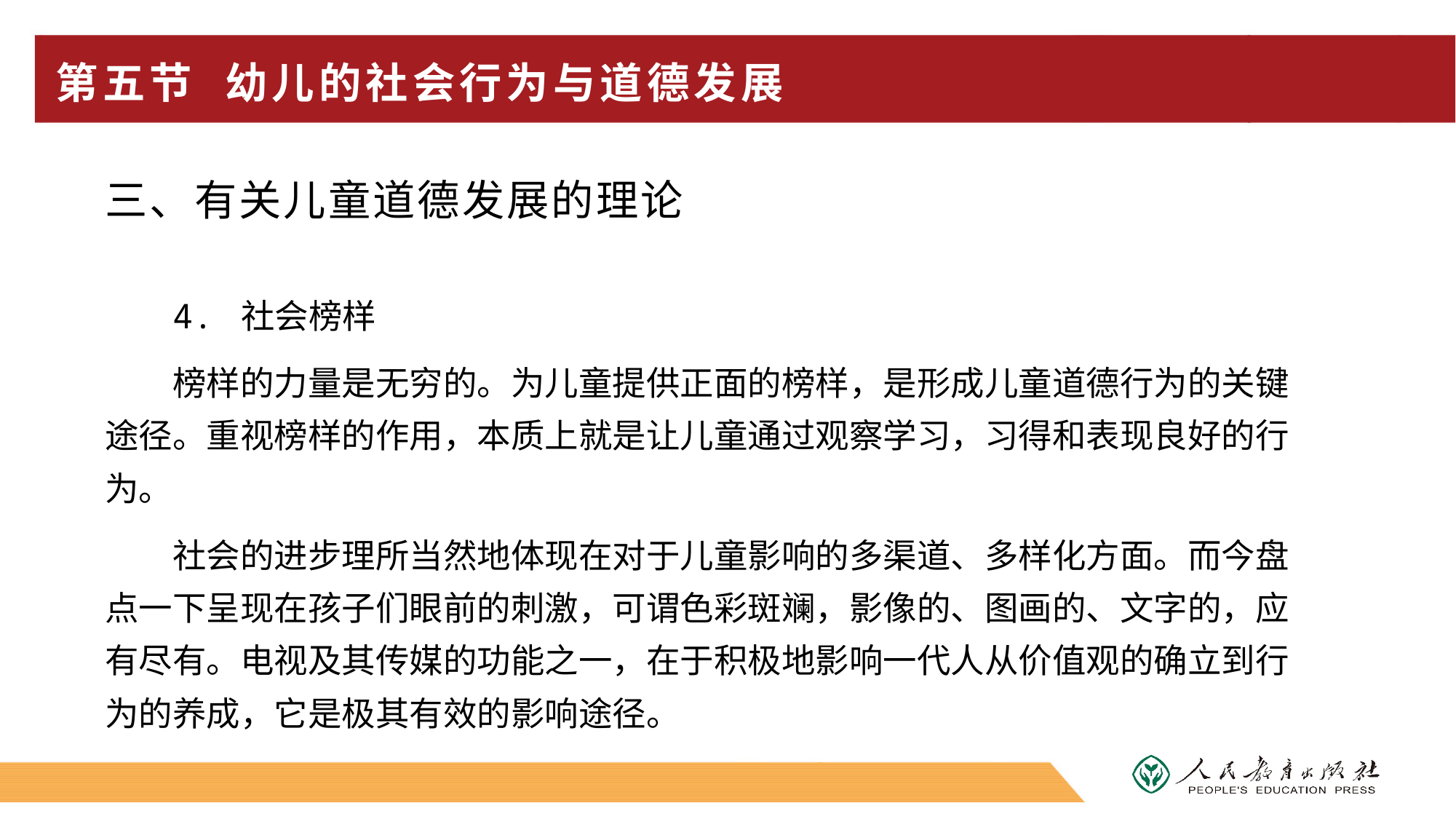

# 第五节  幼儿的社会行为与道德发展
三、有关儿童道德发展的理论
4. 社会榜样
榜样的力量是无穷的。为儿童提供正面的榜样，是形成儿童道德行为的关键途径。重视榜样的作用，本质上就是让儿童通过观察学习，习得和表现良好的行为。
社会的进步理所当然地体现在对于儿童影响的多渠道、多样化方面。而今盘点一下呈现在孩子们眼前的刺激，可谓色彩斑斓，影像的、图画的、文字的，应有尽有。电视及其传媒的功能之一，在于积极地影响一代人从价值观的确立到行为的养成，它是极其有效的影响途径。